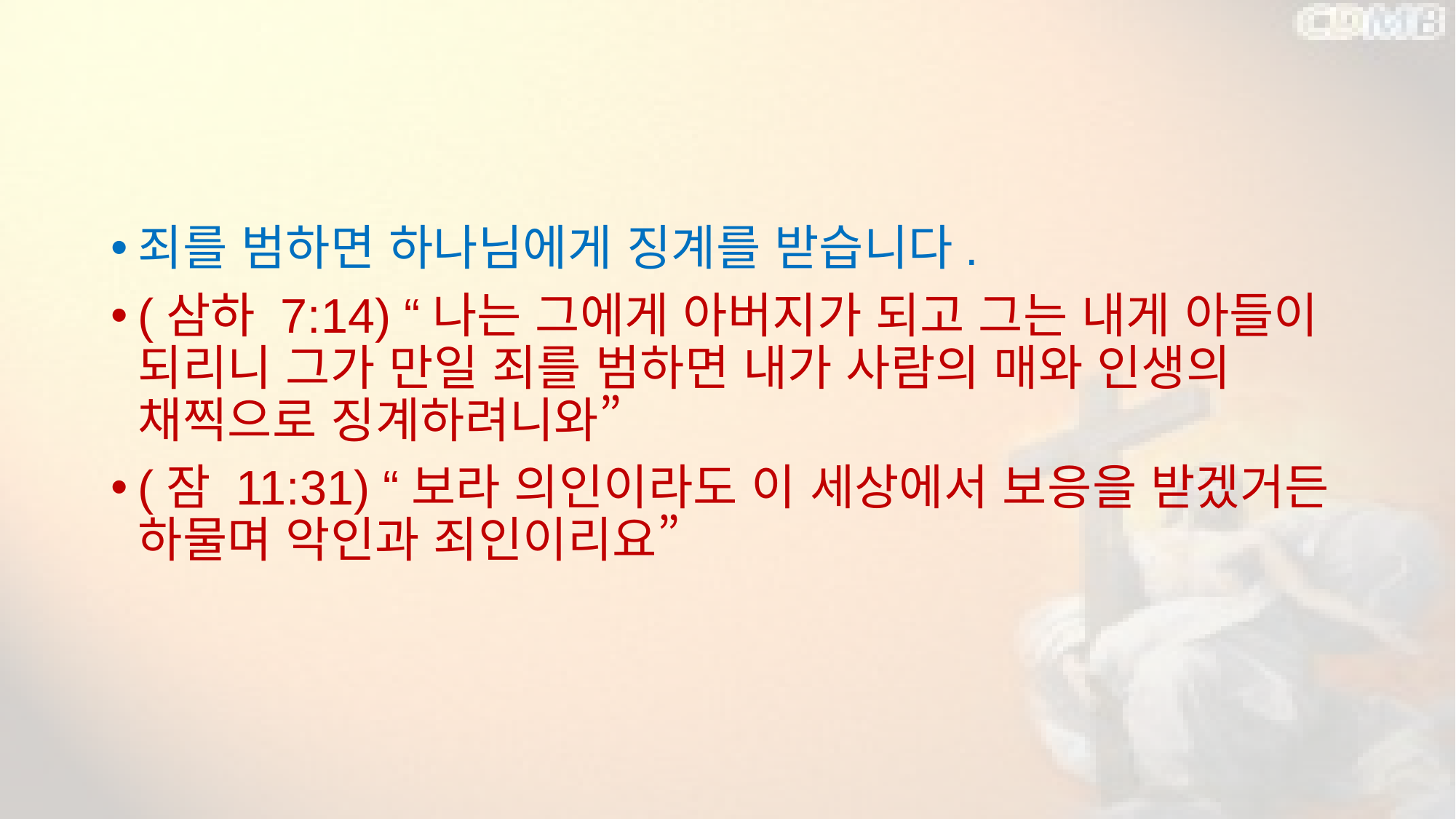

#
죄를 범하면 하나님에게 징계를 받습니다.
(삼하 7:14) “나는 그에게 아버지가 되고 그는 내게 아들이 되리니 그가 만일 죄를 범하면 내가 사람의 매와 인생의 채찍으로 징계하려니와”
(잠 11:31) “보라 의인이라도 이 세상에서 보응을 받겠거든 하물며 악인과 죄인이리요”